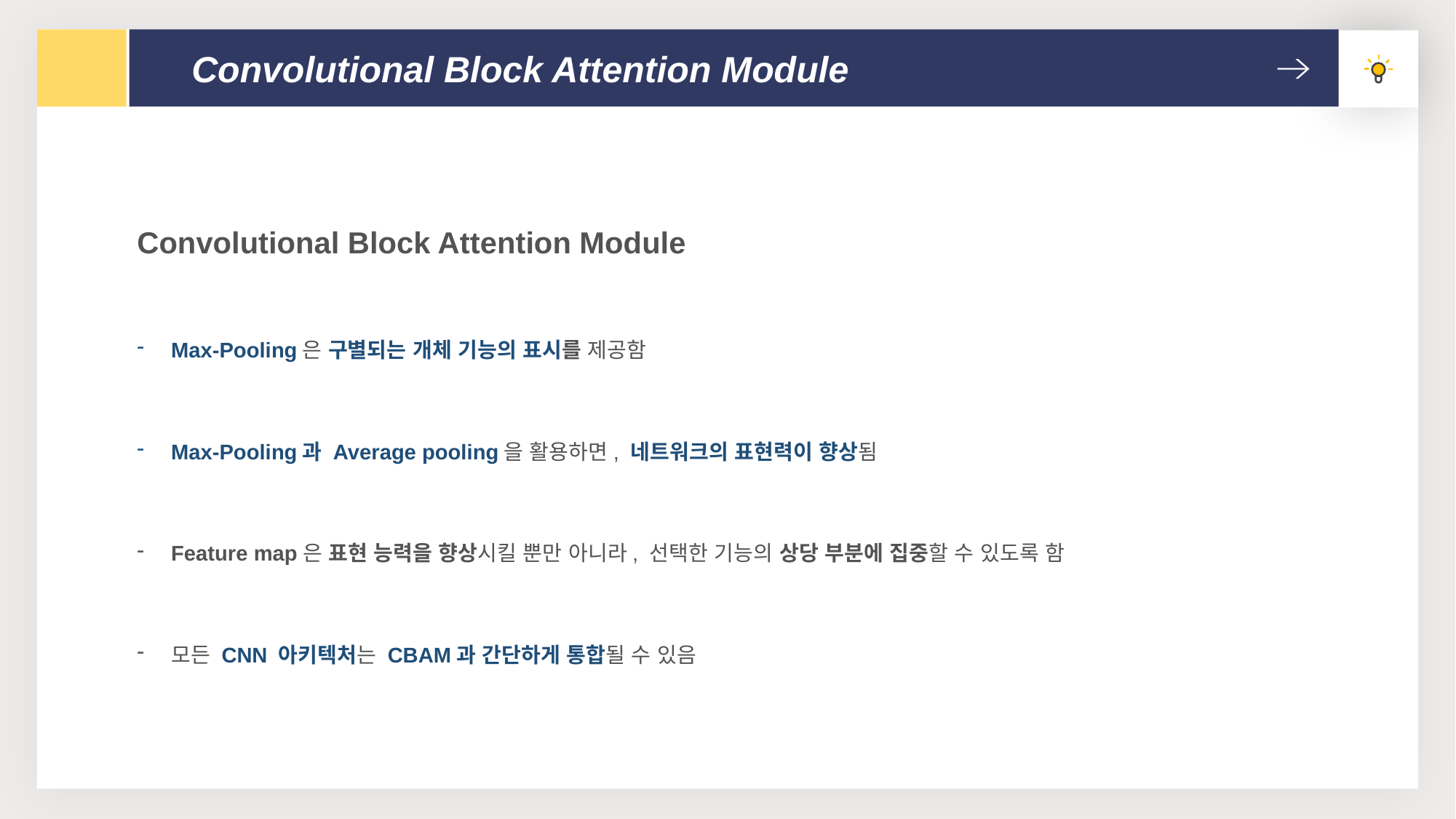

Convolutional Block Attention Module

Convolutional Block Attention Module

Max-Pooling은 구별되는 개체 기능의 표시를 제공함

Max-Pooling과 Average pooling을 활용하면, 네트워크의 표현력이 향상됨

Feature map은 표현 능력을 향상시킬 뿐만 아니라, 선택한 기능의 상당 부분에 집중할 수 있도록 함

모든 CNN 아키텍처는 CBAM과 간단하게 통합될 수 있음